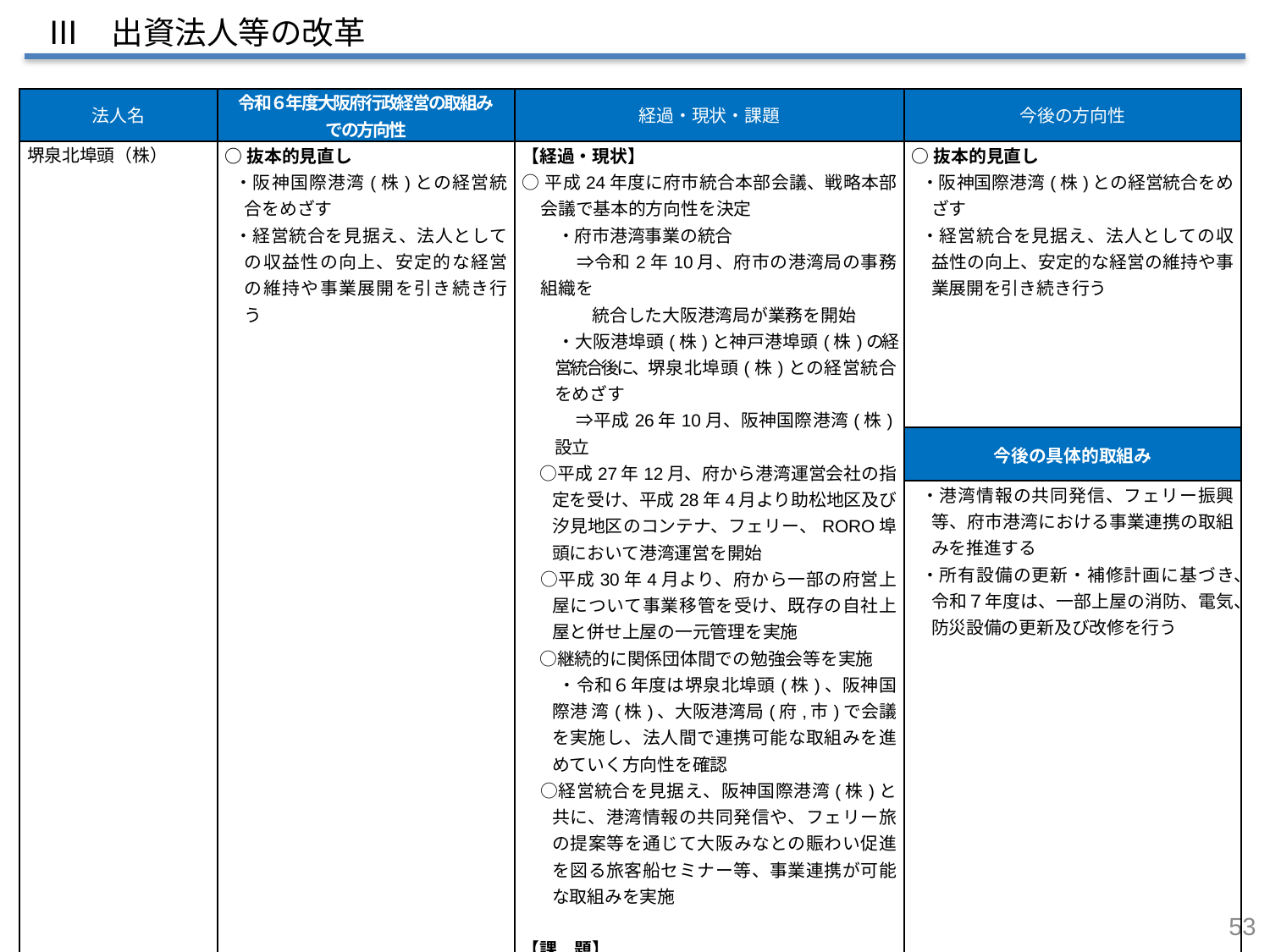

Ⅲ　出資法人等の改革
| 法人名 | 令和６年度大阪府行政経営の取組み での方向性 | 経過・現状・課題 | 今後の方向性 |
| --- | --- | --- | --- |
| 堺泉北埠頭（株） | ○抜本的見直し ・阪神国際港湾(株)との経営統合をめざす ・経営統合を見据え、法人としての収益性の向上、安定的な経営の維持や事業展開を引き続き行う | 【経過・現状】 ○平成24年度に府市統合本部会議、戦略本部会議で基本的方向性を決定 　　・府市港湾事業の統合 　　　⇒令和2年10月、府市の港湾局の事務組織を 　　　　統合した大阪港湾局が業務を開始 　　・大阪港埠頭(株)と神戸港埠頭(株)の経営統合後に、堺泉北埠頭(株)との経営統合をめざす 　　　⇒平成26年10月、阪神国際港湾(株)設立 　○平成27年12月、府から港湾運営会社の指定を受け、平成28年4月より助松地区及び汐見地区のコンテナ、フェリー、RORO埠頭において港湾運営を開始 　○平成30年4月より、府から一部の府営上屋について事業移管を受け、既存の自社上屋と併せ上屋の一元管理を実施　 　○継続的に関係団体間での勉強会等を実施 　　・令和６年度は堺泉北埠頭(株)、阪神国際港 湾(株)、大阪港湾局(府,市)で会議を実施し、法人間で連携可能な取組みを進めていく方向性を確認 　○経営統合を見据え、阪神国際港湾(株)と共に、港湾情報の共同発信や、フェリー旅の提案等を通じて大阪みなとの賑わい促進を図る旅客船セミナー等、事業連携が可能な取組みを実施 【課　題】 　○安定的な利益の確保 　○老朽化した施設等の計画的な更新・修繕 | ○抜本的見直し ・阪神国際港湾(株)との経営統合をめざす ・経営統合を見据え、法人としての収益性の向上、安定的な経営の維持や事業展開を引き続き行う |
|  |  |  | 今後の具体的取組み |
|  |  |  | ・港湾情報の共同発信、フェリー振興等、府市港湾における事業連携の取組みを推進する ・所有設備の更新・補修計画に基づき、令和７年度は、一部上屋の消防、電気、防災設備の更新及び改修を行う |
53